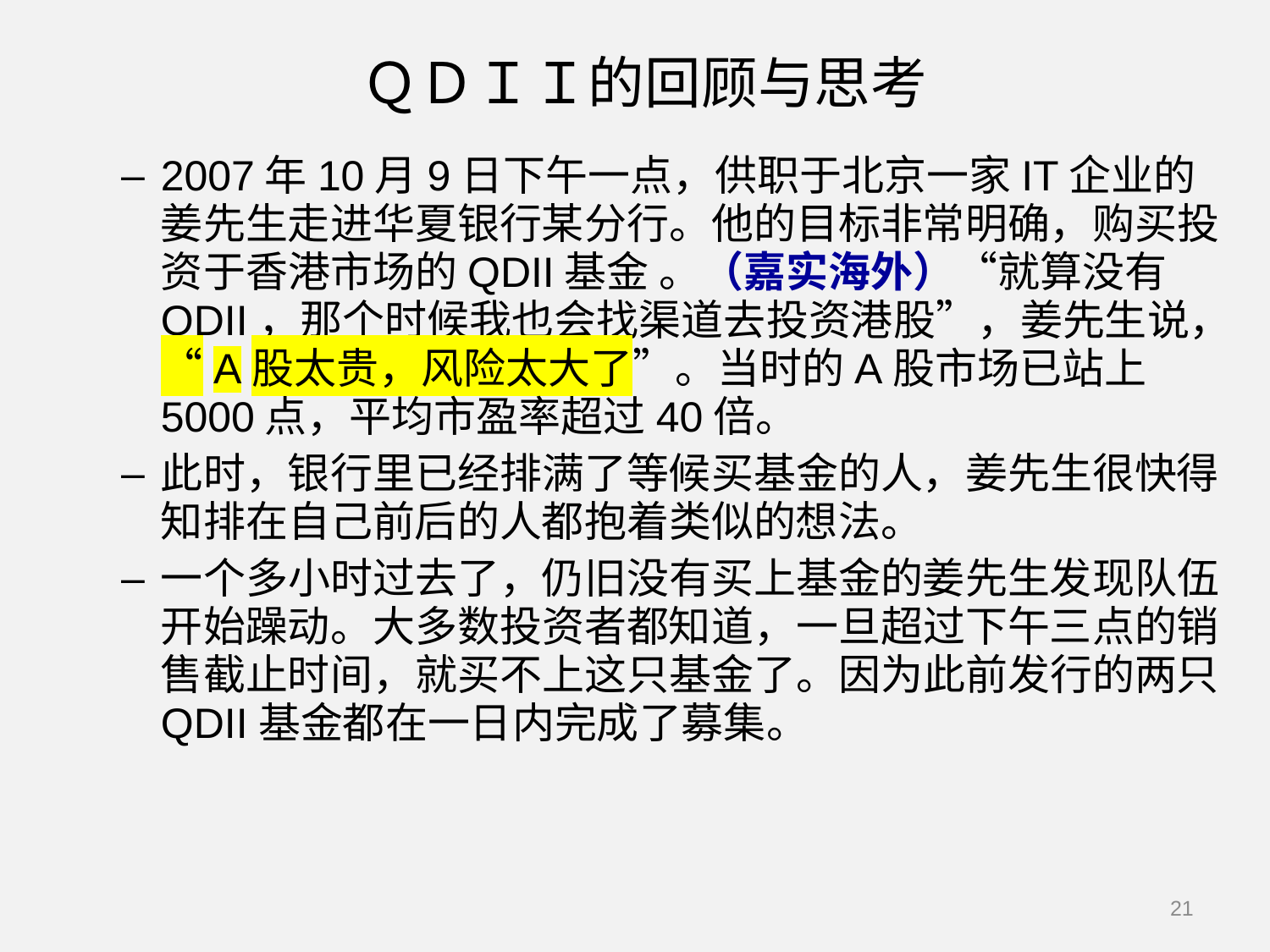

# ＱＤＩＩ的回顾与思考
2007年10月9日下午一点，供职于北京一家IT企业的姜先生走进华夏银行某分行。他的目标非常明确，购买投资于香港市场的QDII基金 。（嘉实海外）“就算没有QDII，那个时候我也会找渠道去投资港股”，姜先生说，“A股太贵，风险太大了”。当时的A股市场已站上5000点，平均市盈率超过40倍。
此时，银行里已经排满了等候买基金的人，姜先生很快得知排在自己前后的人都抱着类似的想法。
一个多小时过去了，仍旧没有买上基金的姜先生发现队伍开始躁动。大多数投资者都知道，一旦超过下午三点的销售截止时间，就买不上这只基金了。因为此前发行的两只QDII基金都在一日内完成了募集。
21